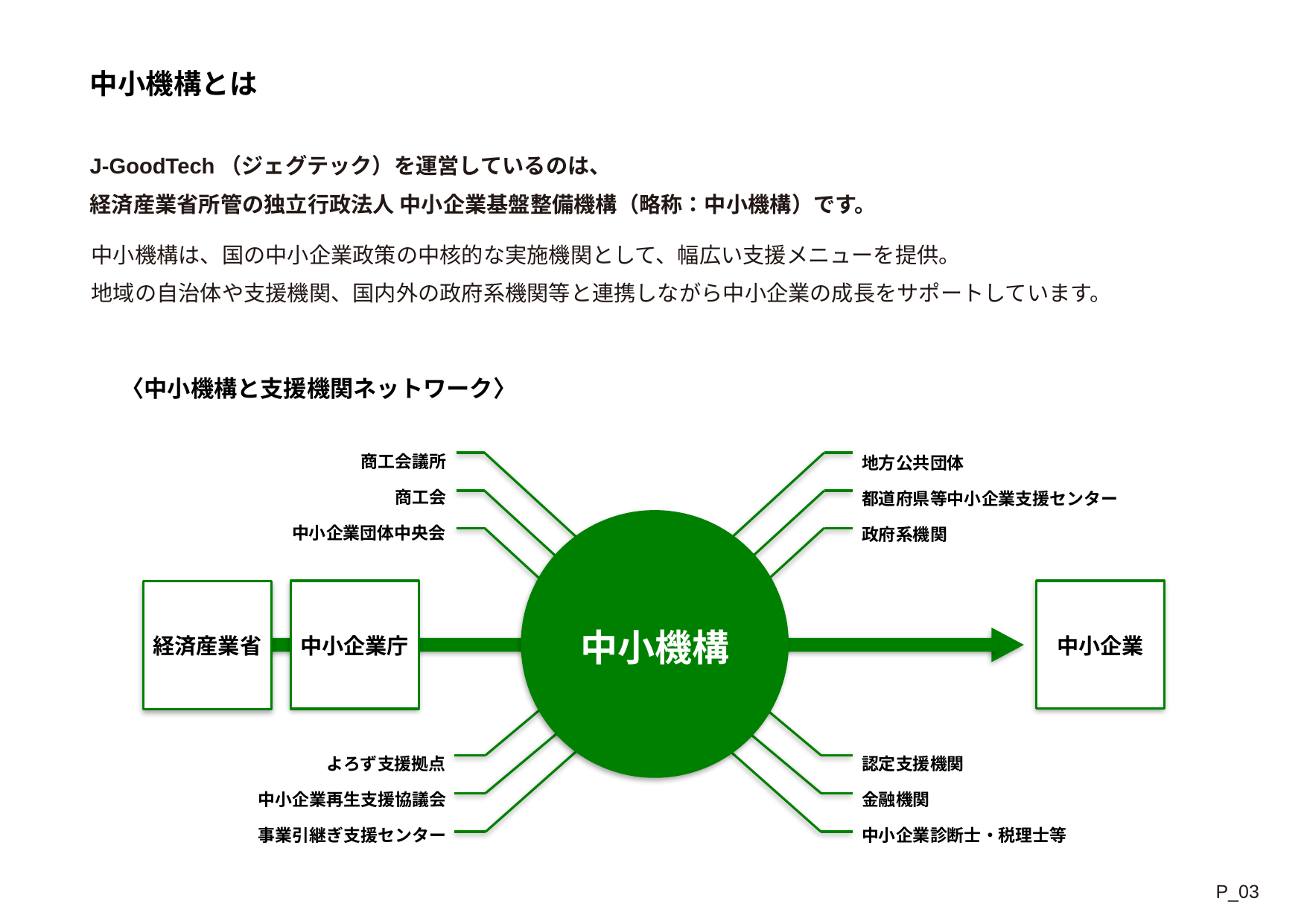

中小機構とは
J-GoodTech（ジェグテック）を運営しているのは、
経済産業省所管の独立行政法人 中小企業基盤整備機構（略称：中小機構）です。
中小機構は、国の中小企業政策の中核的な実施機関として、幅広い支援メニューを提供。
地域の自治体や支援機関、国内外の政府系機関等と連携しながら中小企業の成長をサポートしています。
〈中小機構と支援機関ネットワーク〉
商工会議所
商工会
中小企業団体中央会
地方公共団体
都道府県等中小企業支援センター
政府系機関

中小機構

経済産業省
中小企業庁
中小企業
よろず支援拠点
中小企業再生支援協議会
事業引継ぎ支援センター
認定支援機関
金融機関
中小企業診断士・税理士等
P_03